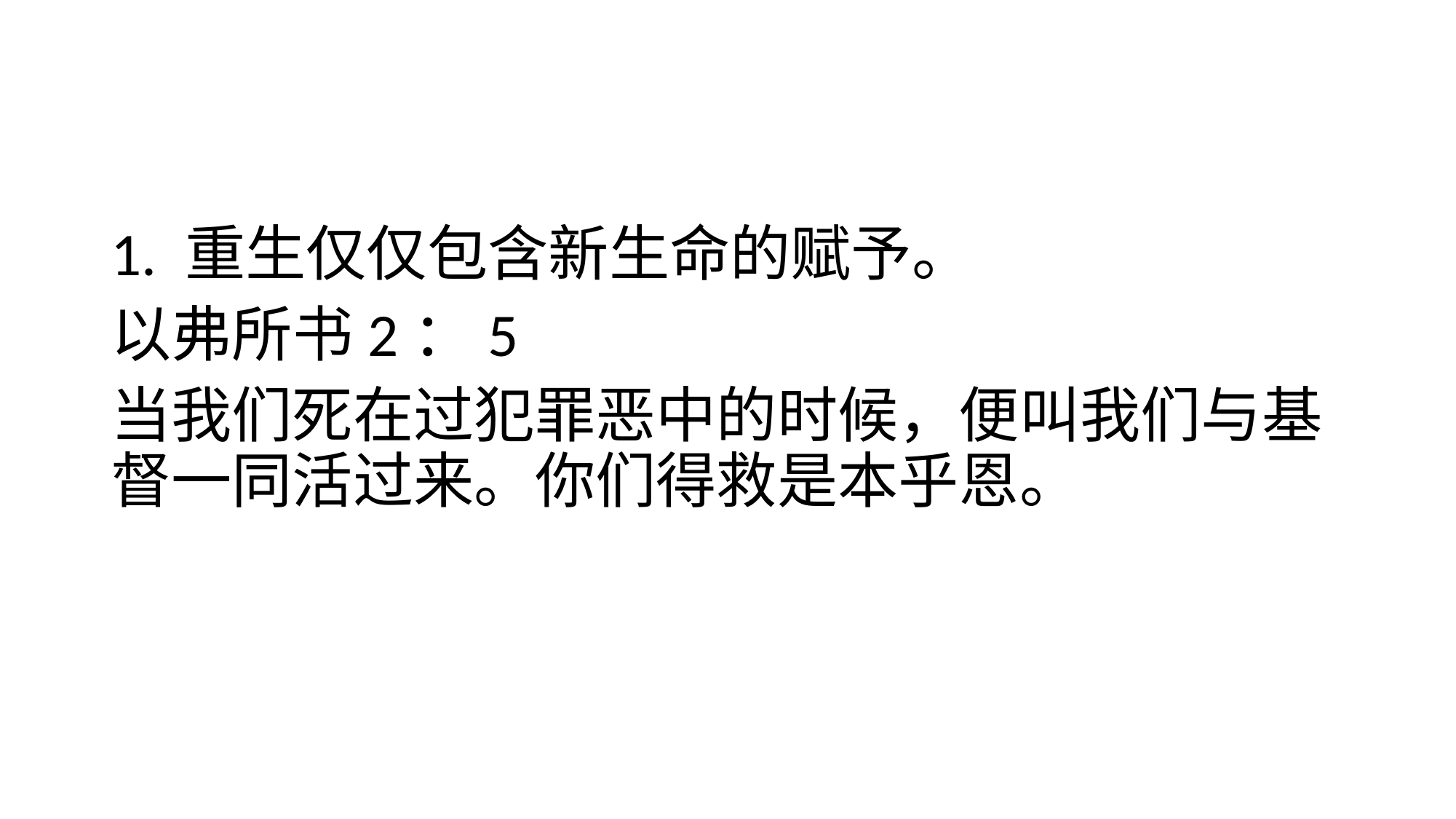

#
1. 重生仅仅包含新生命的赋予。
以弗所书2：5
当我们死在过犯罪恶中的时候，便叫我们与基督一同活过来。你们得救是本乎恩。